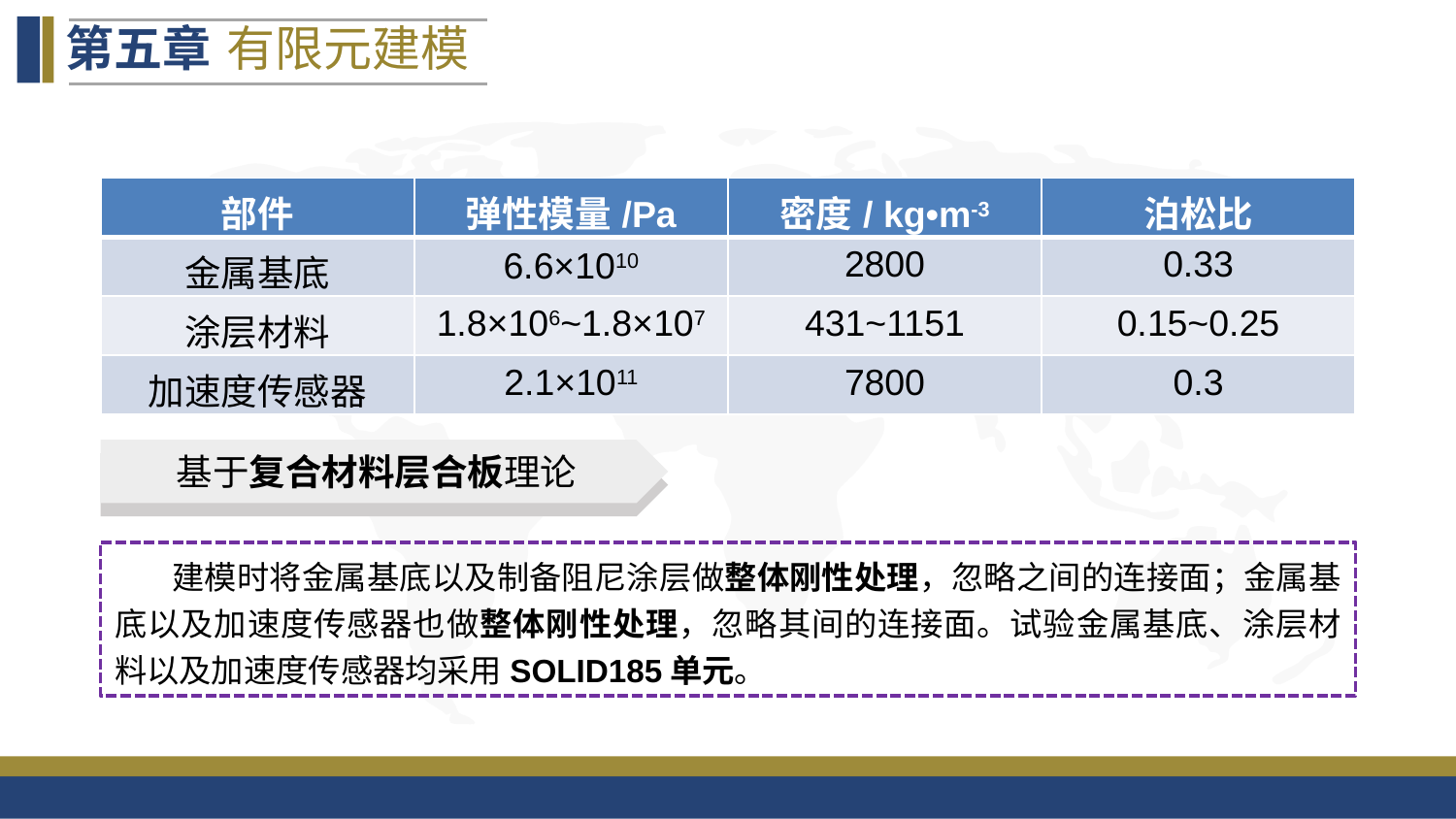

第五章
有限元建模
| 部件 | 弹性模量/Pa | 密度/ kg•m-3 | 泊松比 |
| --- | --- | --- | --- |
| 金属基底 | 6.6×1010 | 2800 | 0.33 |
| 涂层材料 | 1.8×106~1.8×107 | 431~1151 | 0.15~0.25 |
| 加速度传感器 | 2.1×1011 | 7800 | 0.3 |
基于复合材料层合板理论

建模时将金属基底以及制备阻尼涂层做整体刚性处理，忽略之间的连接面；金属基底以及加速度传感器也做整体刚性处理，忽略其间的连接面。试验金属基底、涂层材料以及加速度传感器均采用SOLID185单元。